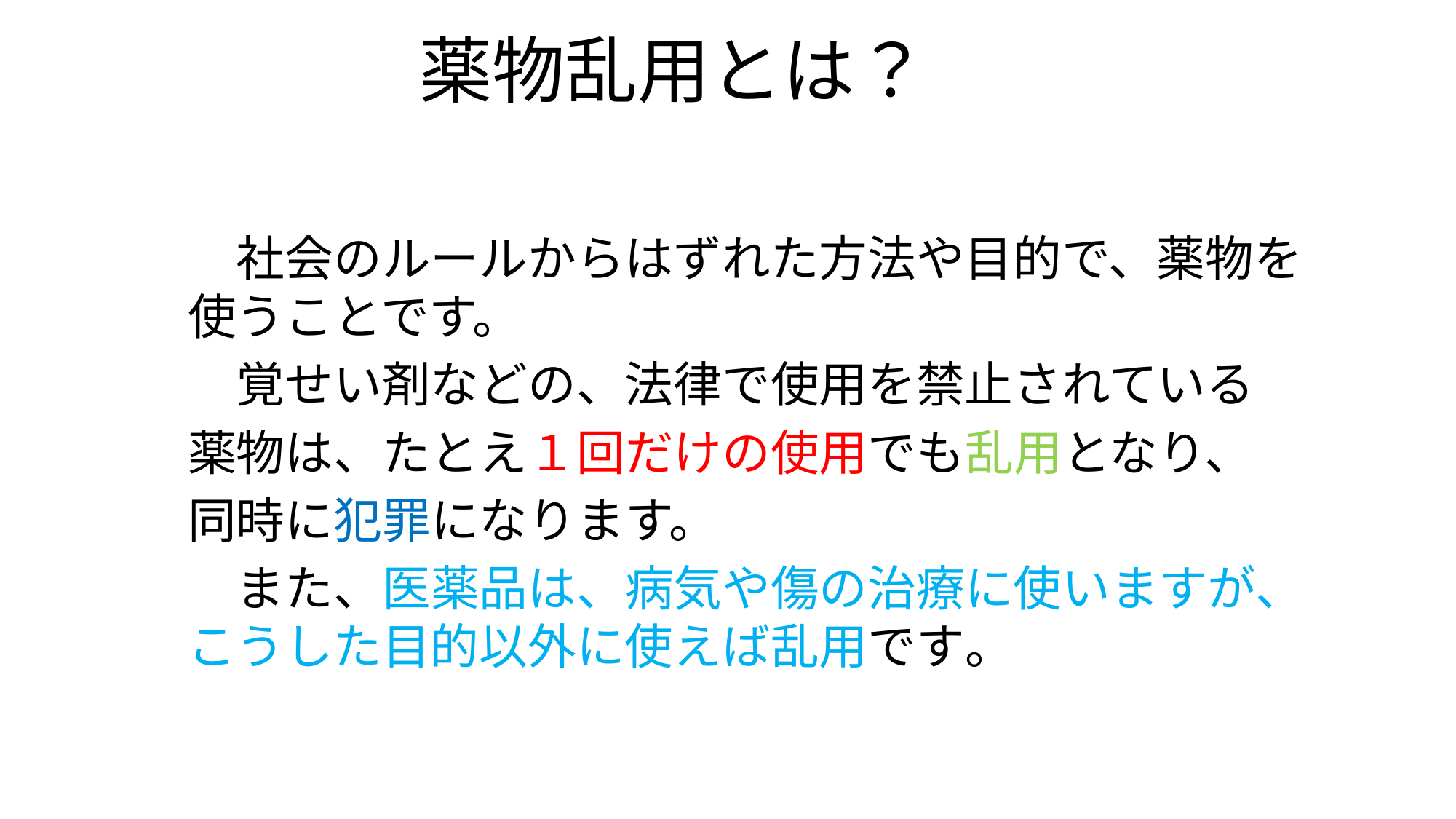

薬物乱用とは？
　社会のルールからはずれた方法や目的で、薬物を使うことです。
　覚せい剤などの、法律で使用を禁止されている
薬物は、たとえ１回だけの使用でも乱用となり、
同時に犯罪になります。
　また、医薬品は、病気や傷の治療に使いますが、こうした目的以外に使えば乱用です。